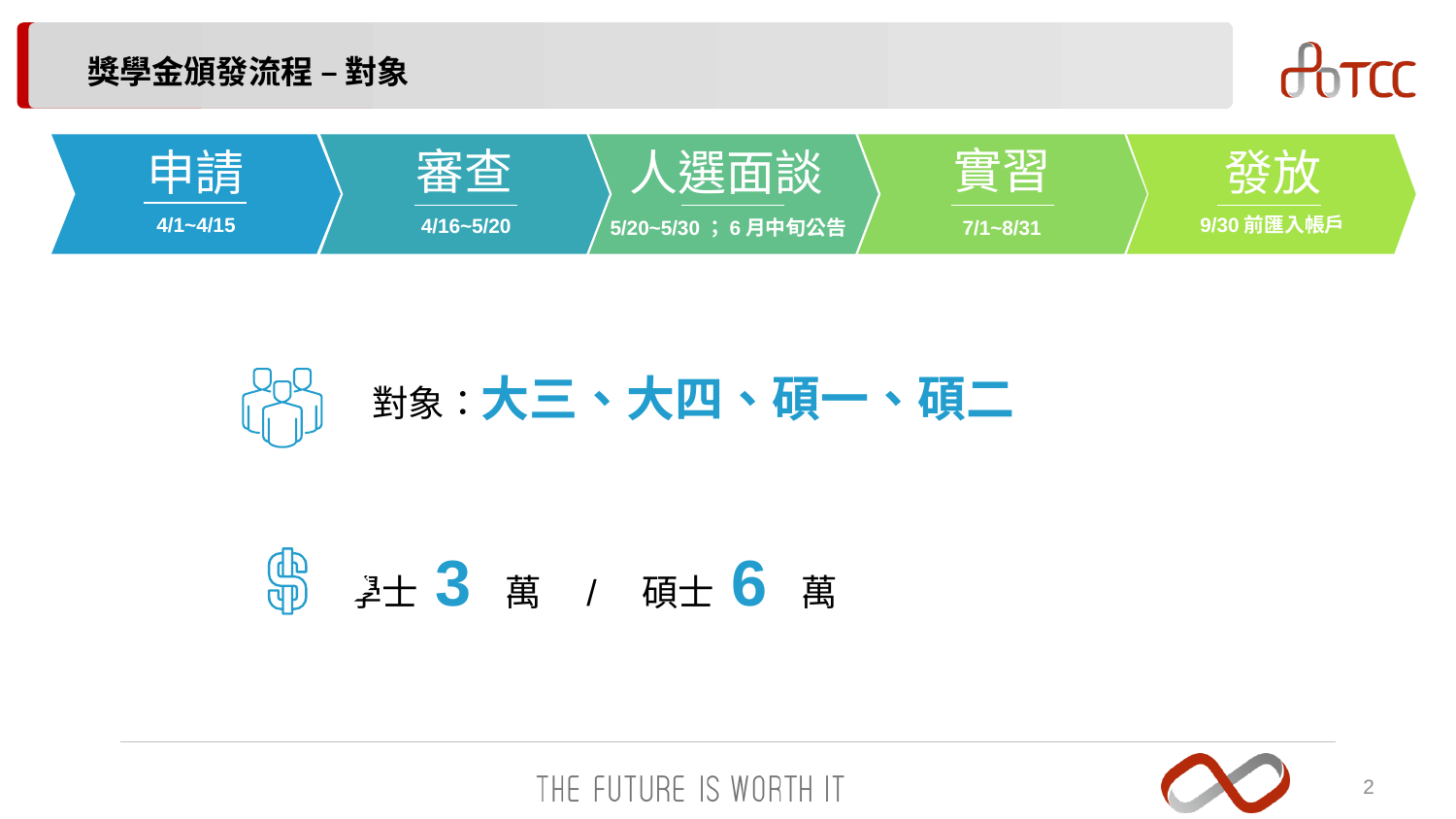

# 獎學金頒發流程 – 對象
實習

審查

申請
人選面談
發放
9/30前匯入帳戶
4/1~4/15
4/16~5/20
5/20~5/30；6月中旬公告
7/1~8/31
對象：大三、大四、碩一、碩二

學士 3 萬　/　碩士 6 萬

2